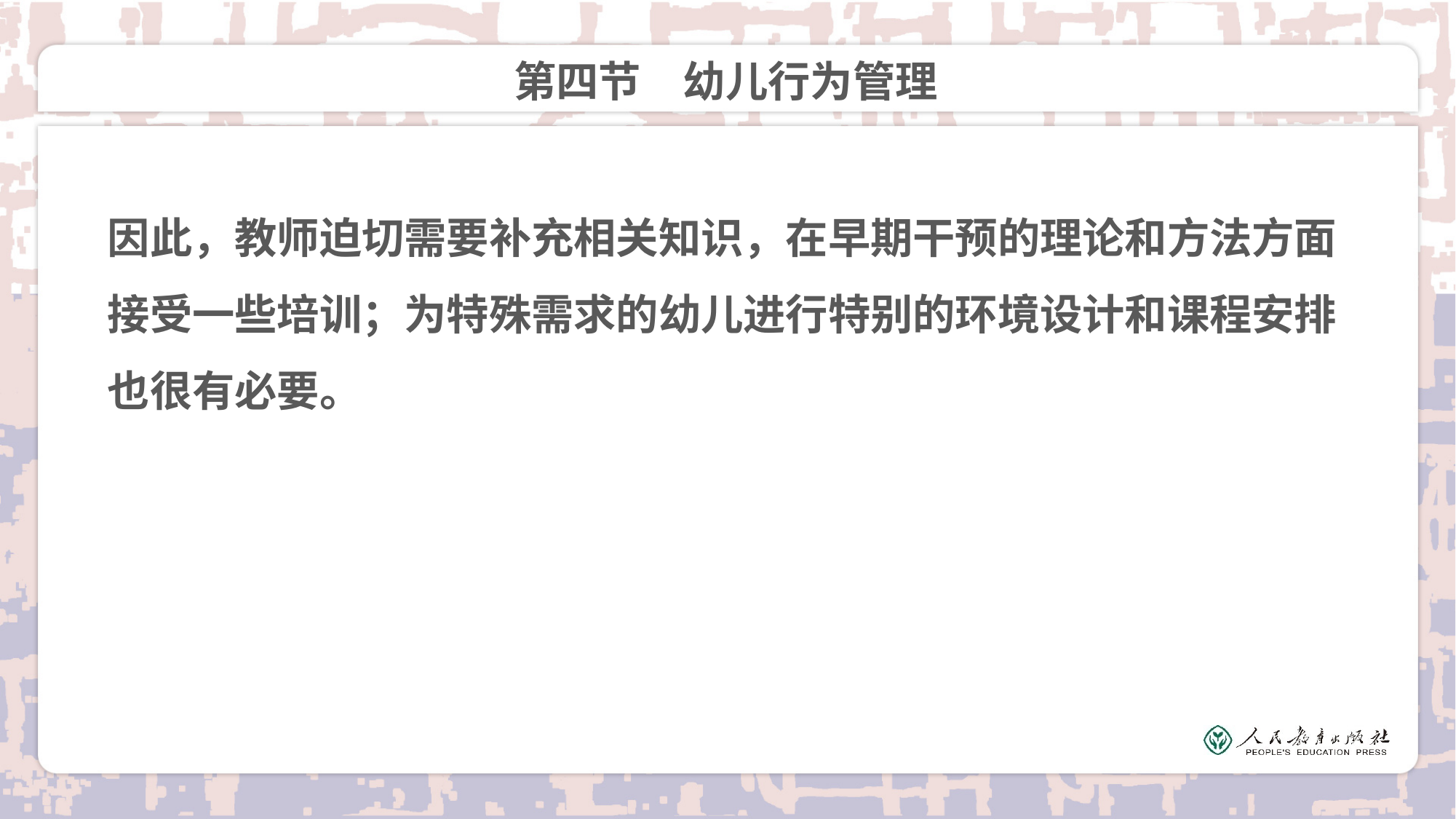

# 第四节　幼儿行为管理
因此，教师迫切需要补充相关知识，在早期干预的理论和方法方面接受一些培训；为特殊需求的幼儿进行特别的环境设计和课程安排也很有必要。